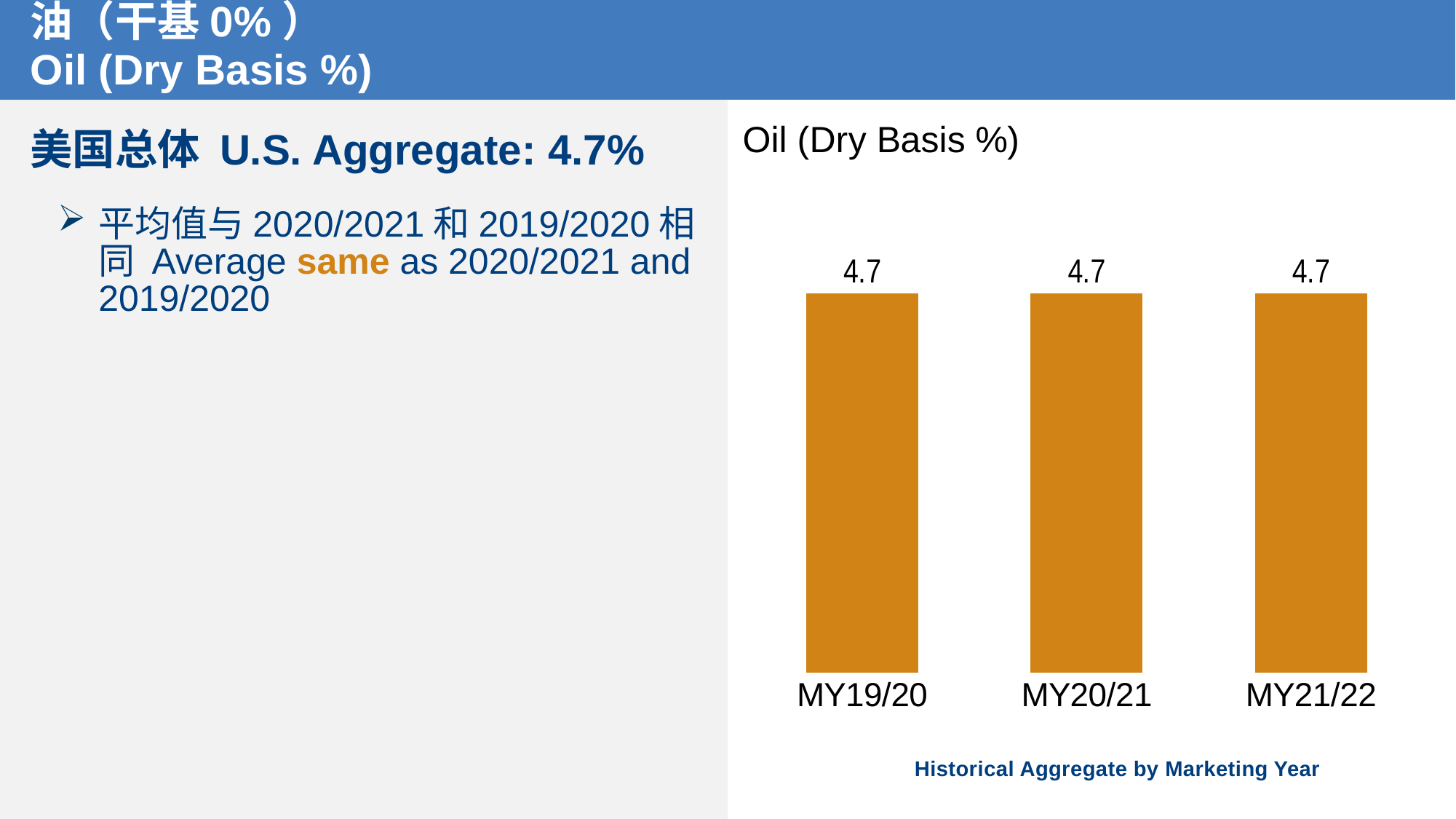

# 油（干基0%） Oil (Dry Basis %)

### Chart:

| Category | Oil (Dry Basis %) |
|---|---|
| MY19/20 | 4.7 |
| MY20/21 | 4.7 |
| MY21/22 | 4.7 |
美国总体 U.S. Aggregate: 4.7%

平均值与2020/2021和2019/2020相同 Average same as 2020/2021 and 2019/2020